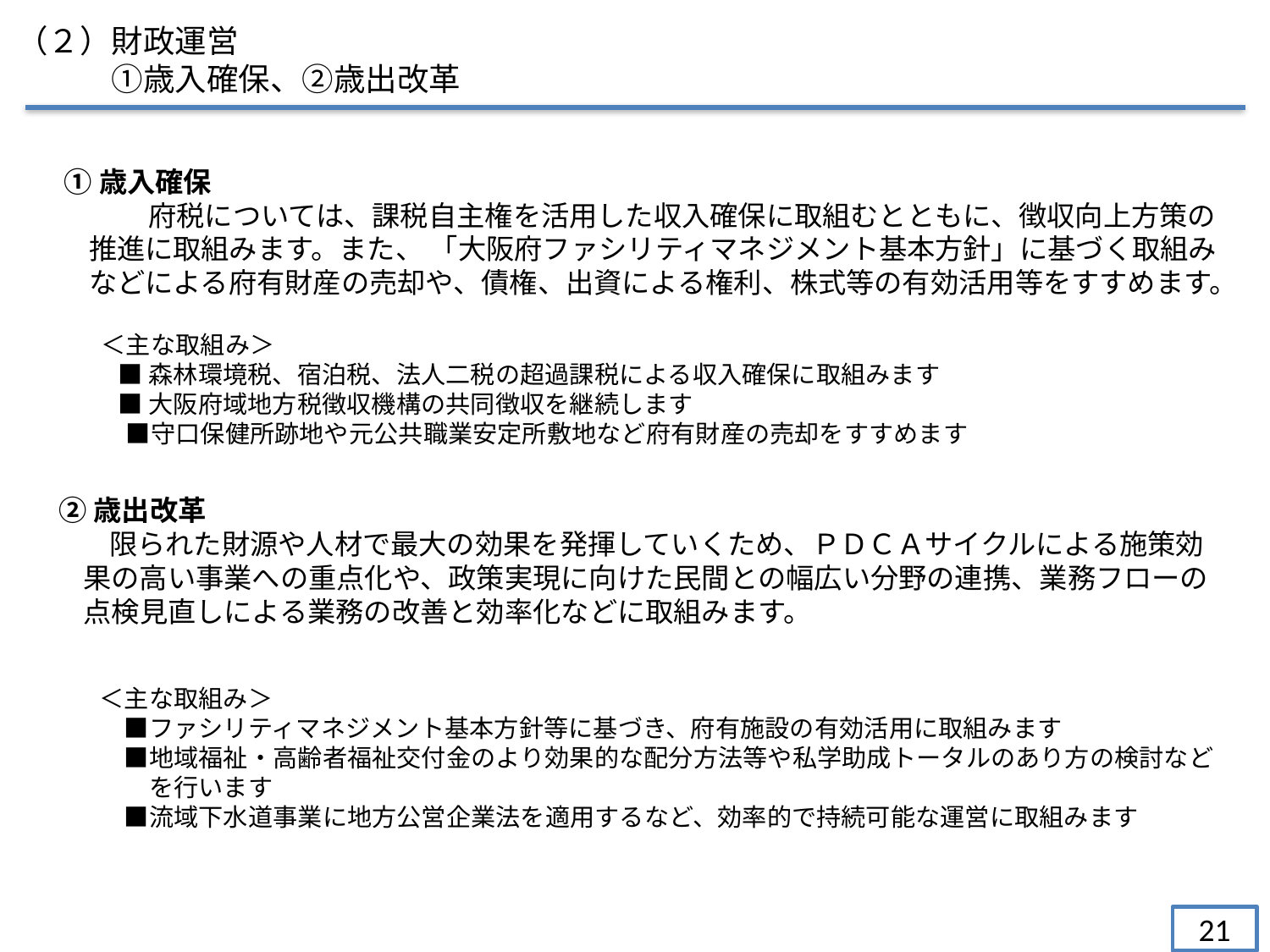

（２）財政運営
　　　①歳入確保、②歳出改革
①歳入確保
　　　府税については、課税自主権を活用した収入確保に取組むとともに、徴収向上方策の推進に取組みます。また、 「大阪府ファシリティマネジメント基本方針」に基づく取組みなどによる府有財産の売却や、債権、出資による権利、株式等の有効活用等をすすめます。
＜主な取組み＞
   ■森林環境税、宿泊税、法人二税の超過課税による収入確保に取組みます
   ■大阪府域地方税徴収機構の共同徴収を継続します
　■守口保健所跡地や元公共職業安定所敷地など府有財産の売却をすすめます
②歳出改革
限られた財源や人材で最大の効果を発揮していくため、ＰＤＣＡサイクルによる施策効果の高い事業への重点化や、政策実現に向けた民間との幅広い分野の連携、業務フローの点検見直しによる業務の改善と効率化などに取組みます。
＜主な取組み＞
　■ファシリティマネジメント基本方針等に基づき、府有施設の有効活用に取組みます
　■地域福祉・高齢者福祉交付金のより効果的な配分方法等や私学助成トータルのあり方の検討など
　　を行います
　■流域下水道事業に地方公営企業法を適用するなど、効率的で持続可能な運営に取組みます
21